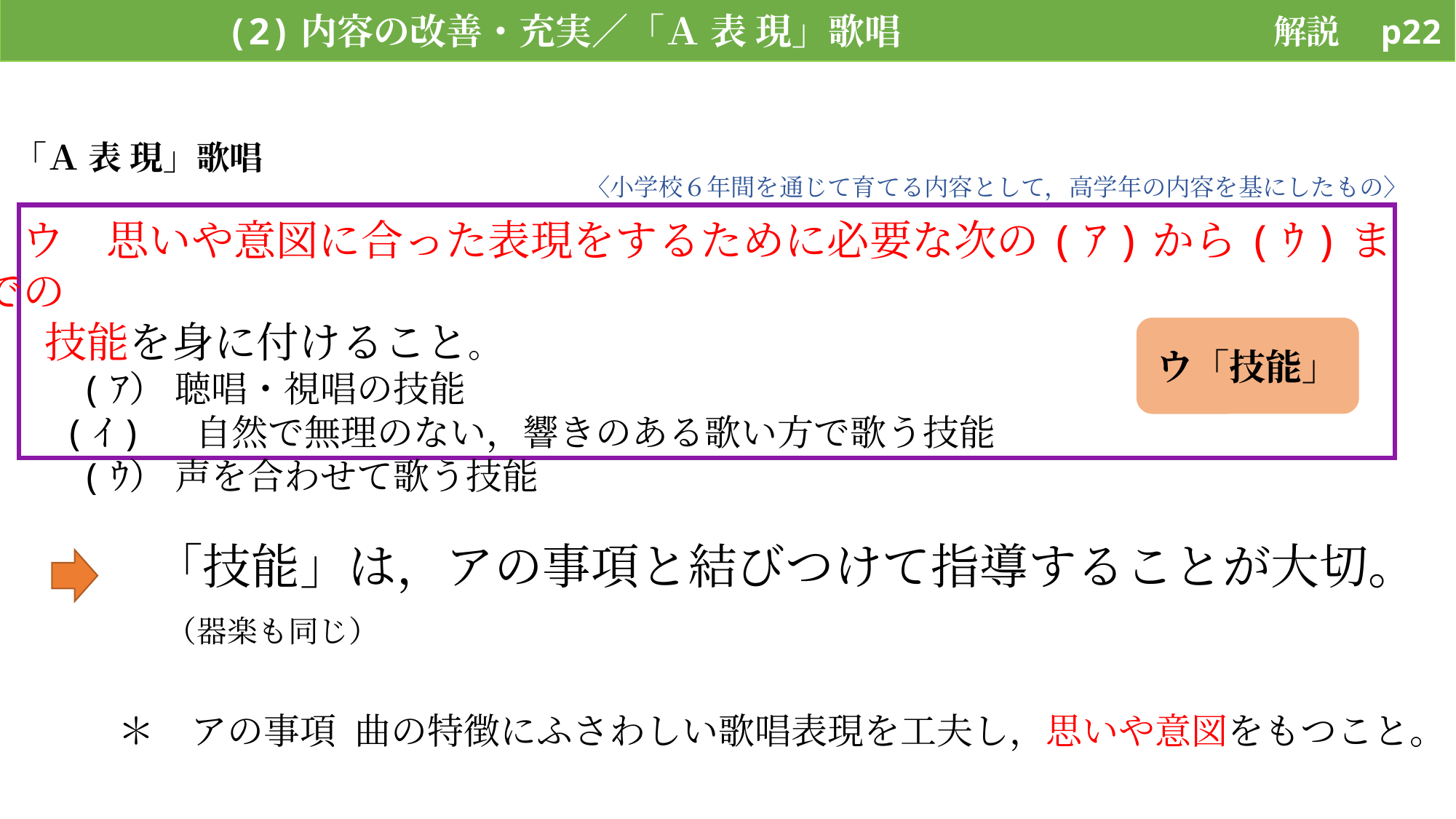

(2)内容の改善・充実／「Ａ 表 現」歌唱
解説　p22
「Ａ 表 現」歌唱
〈小学校６年間を通じて育てる内容として，高学年の内容を基にしたもの〉

　 ウ　思いや意図に合った表現をするために必要な次の(ｱ)から(ｳ)までの
　  技能を身に付けること。
     (ｱ） 聴唱・視唱の技能
　　 (ｲ)  自然で無理のない，響きのある歌い方で歌う技能
     (ｳ） 声を合わせて歌う技能

ウ「技能」
  「技能」は，アの事項と結びつけて指導することが大切。
　（器楽も同じ）

＊　アの事項  曲の特徴にふさわしい歌唱表現を工夫し，思いや意図をもつこと。